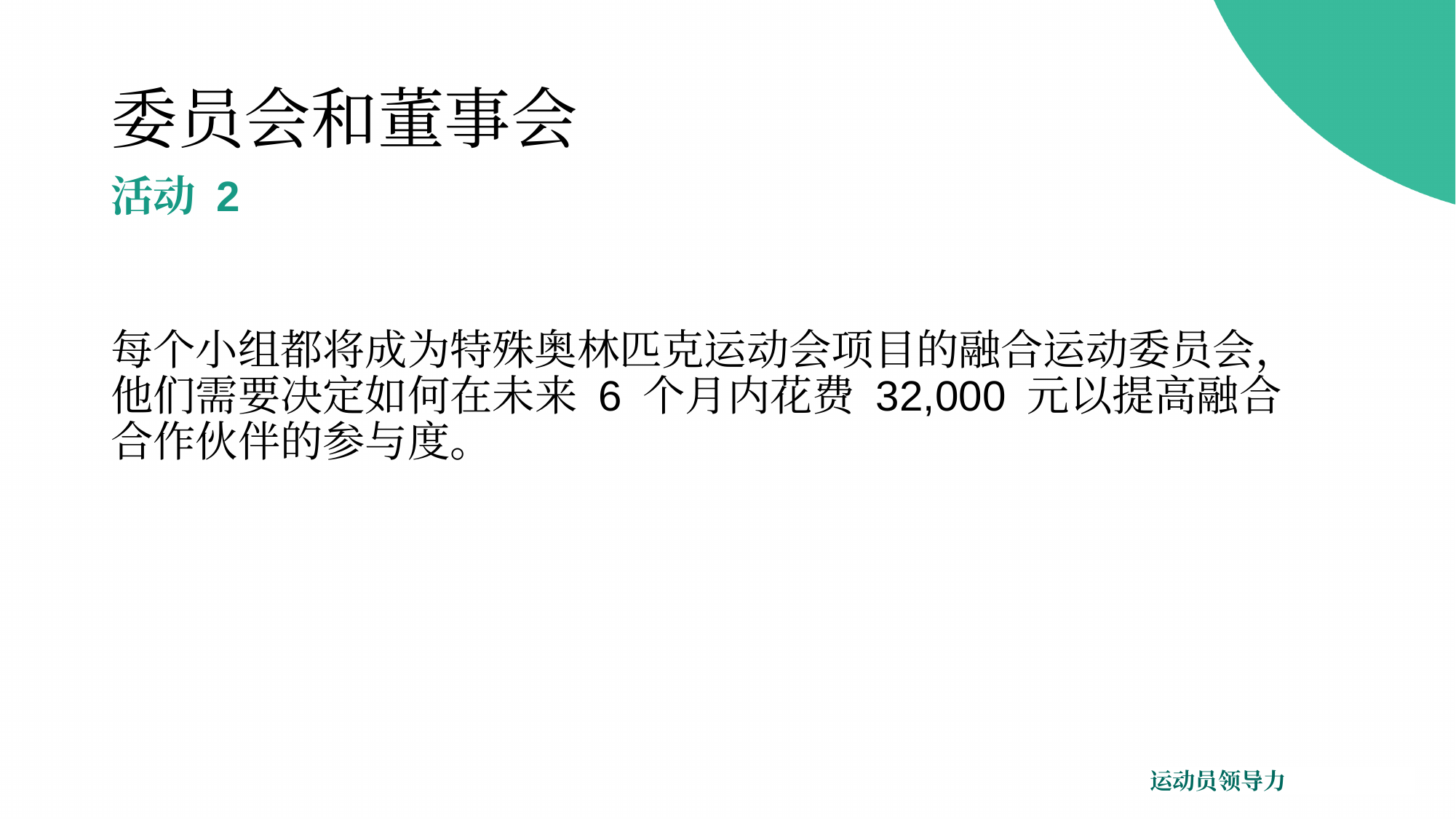

# 委员会和董事会
活动 2
每个小组都将成为特殊奥林匹克运动会项目的融合运动委员会，
他们需要决定如何在未来 6 个月内花费 32,000 元以提高融合
合作伙伴的参与度。
运动员领导力